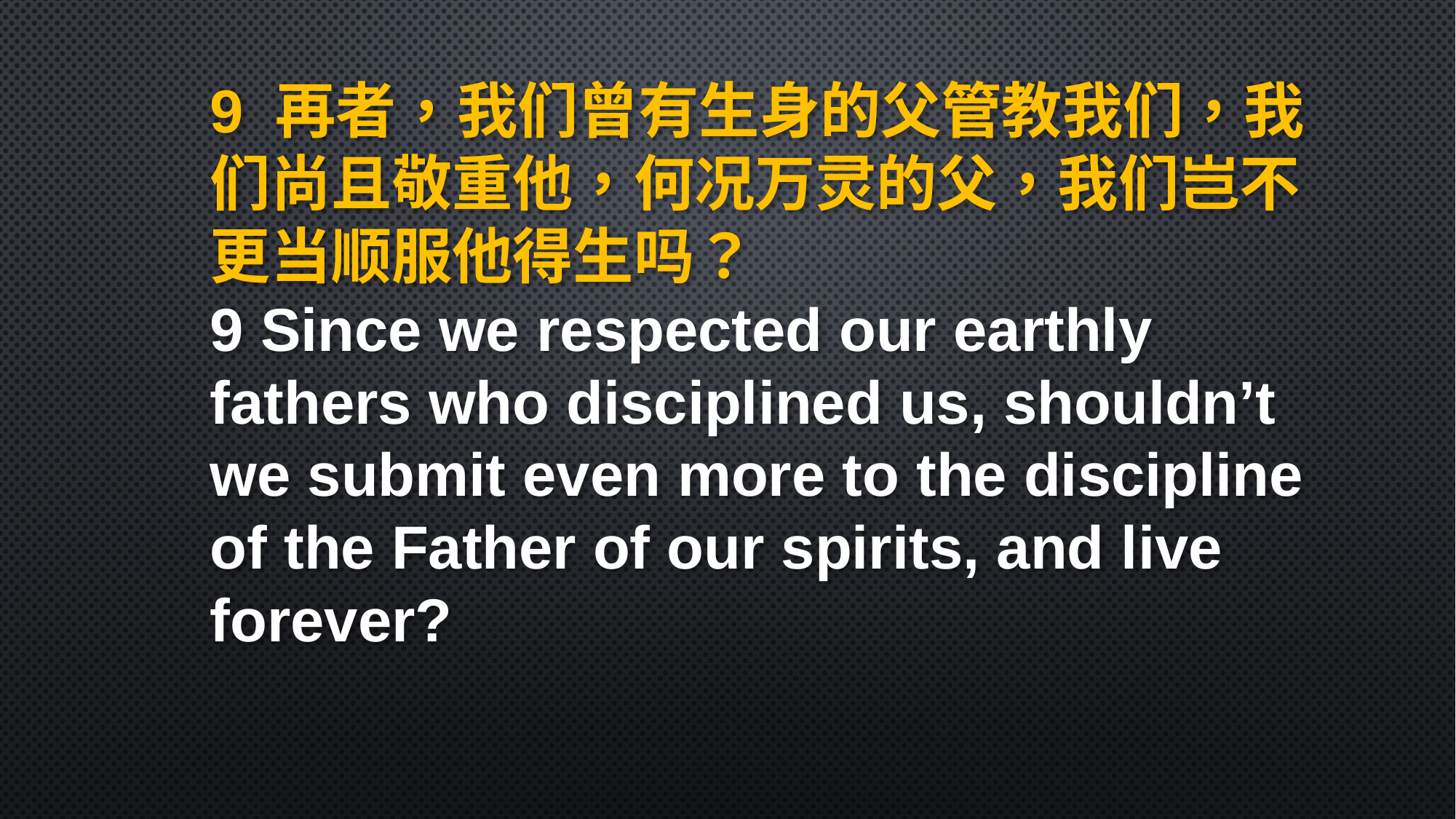

9 再者，我们曾有生身的父管教我们，我们尚且敬重他，何况万灵的父，我们岂不更当顺服他得生吗？
9 Since we respected our earthly fathers who disciplined us, shouldn’t we submit even more to the discipline of the Father of our spirits, and live forever?